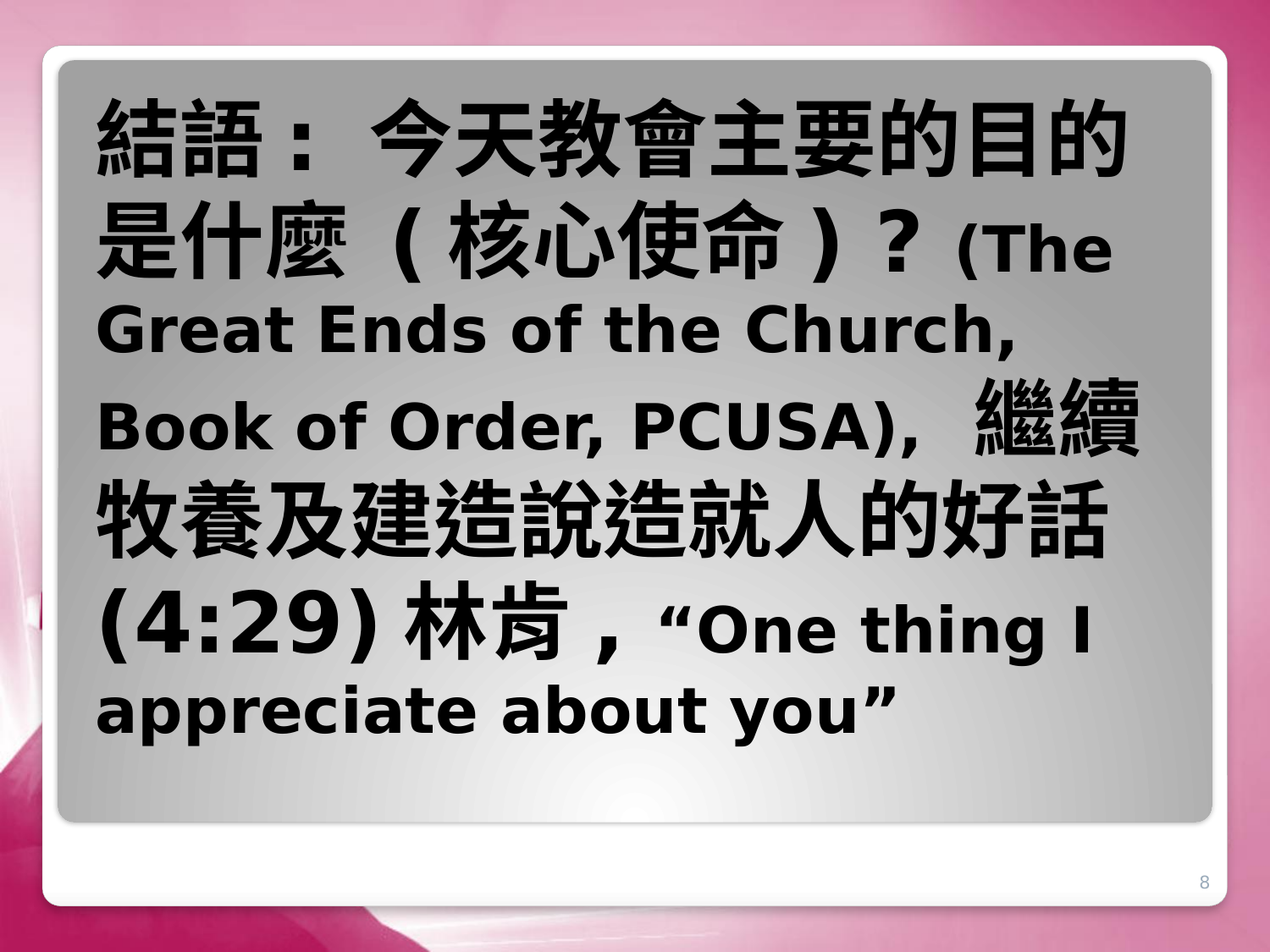

結語: 今天教會主要的目的是什麼 (核心使命) ? (The Great Ends of the Church, Book of Order, PCUSA), 繼續牧養及建造說造就人的好話 (4:29)林肯, “One thing I appreciate about you”

8